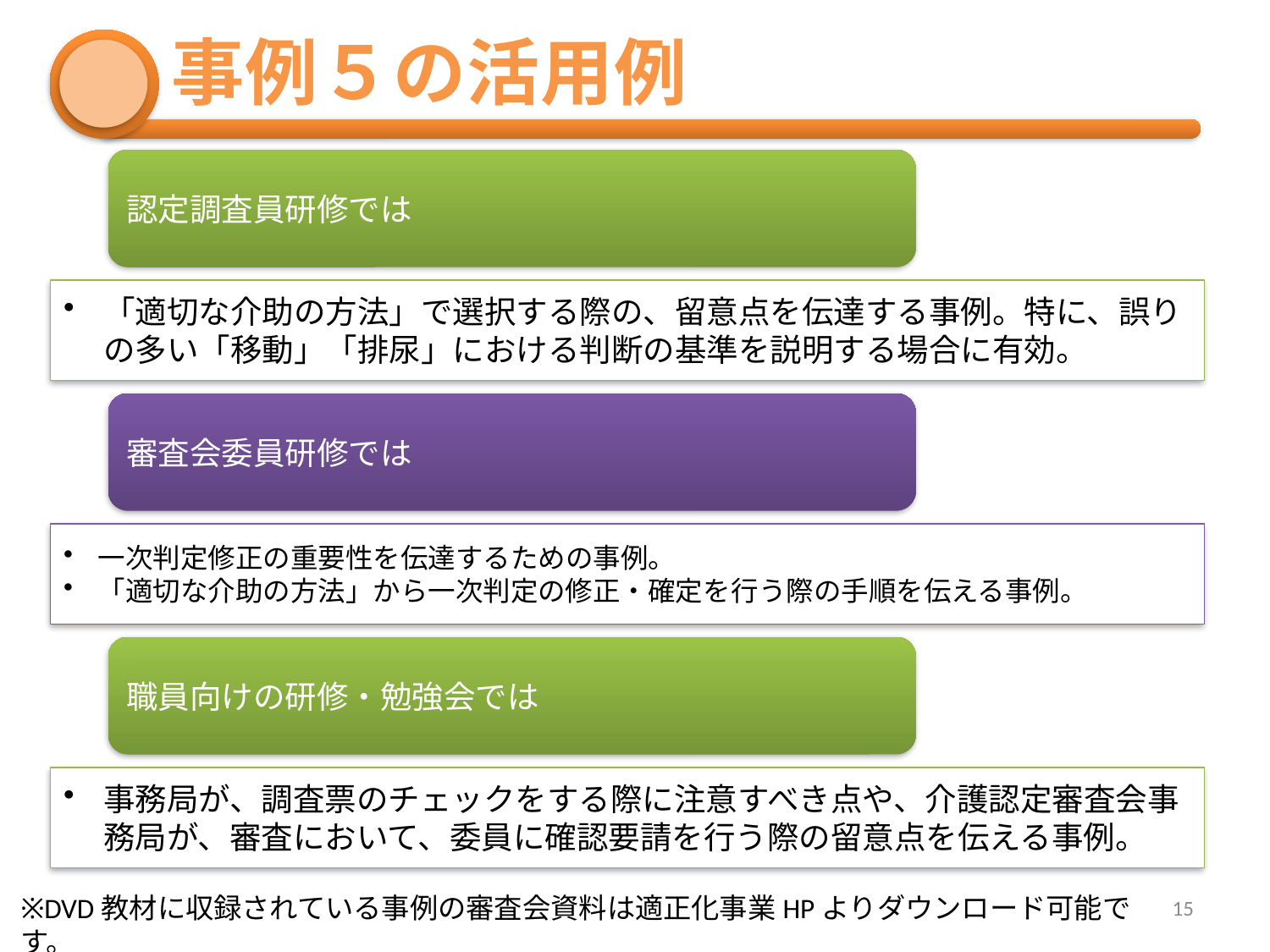

# 事例５の活用例
認定調査員研修では
審査会委員研修では
「適切な介助の方法」で選択する際の、留意点を伝達する事例。特に、誤りの多い「移動」「排尿」における判断の基準を説明する場合に有効。
「適切な介助の方法」から一次判定の修正・確定を行う際の手順を伝える事例。
職員向けの研修・勉強会では
事務局が、調査票のチェックをする際に注意すべき点や、介護認定審査会事務局が、審査において、委員に確認要請を行う際の留意点を伝える事例。
一次判定修正の重要性を伝達するための事例。
15
※DVD教材に収録されている事例の審査会資料は適正化事業HPよりダウンロード可能です。